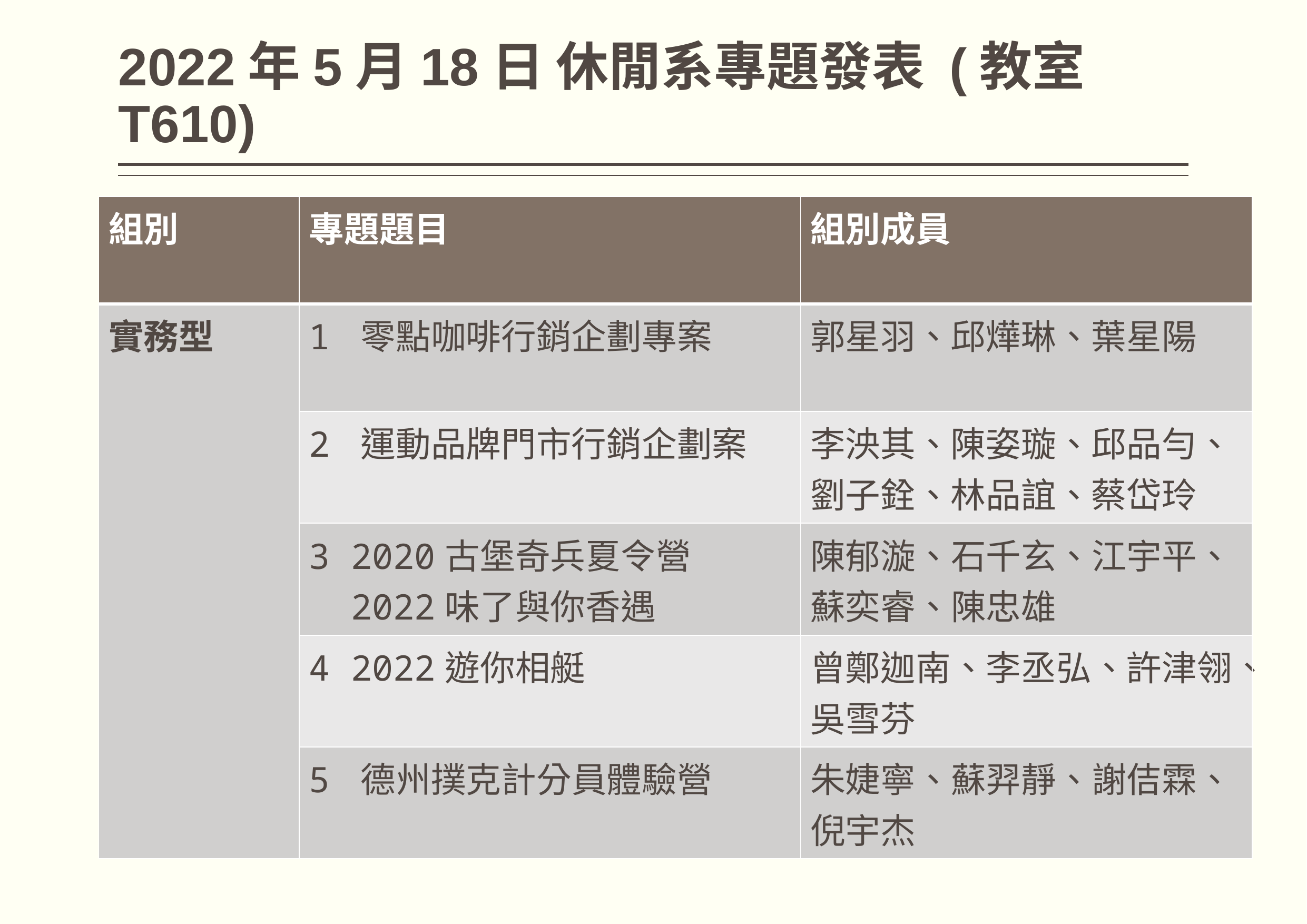

# 2022年5月18日 休閒系專題發表 (教室T610)
| 組別 | 專題題目 | 組別成員 |
| --- | --- | --- |
| 實務型 | 1 零點咖啡行銷企劃專案 | 郭星羽、邱燁琳、葉星陽 |
|  | 2 運動品牌門市行銷企劃案 | 李泱其、陳姿璇、邱品勻、劉子銓、林品誼、蔡岱玲 |
|  | 3 2020古堡奇兵夏令營 2022味了與你香遇 | 陳郁漩、石千玄、江宇平、蘇奕睿、陳忠雄 |
|  | 4 2022遊你相艇 | 曾鄭迦南、李丞弘、許津翎、吳雪芬 |
|  | 5 德州撲克計分員體驗營 | 朱婕寧、蘇羿靜、謝佶霖、倪宇杰 |